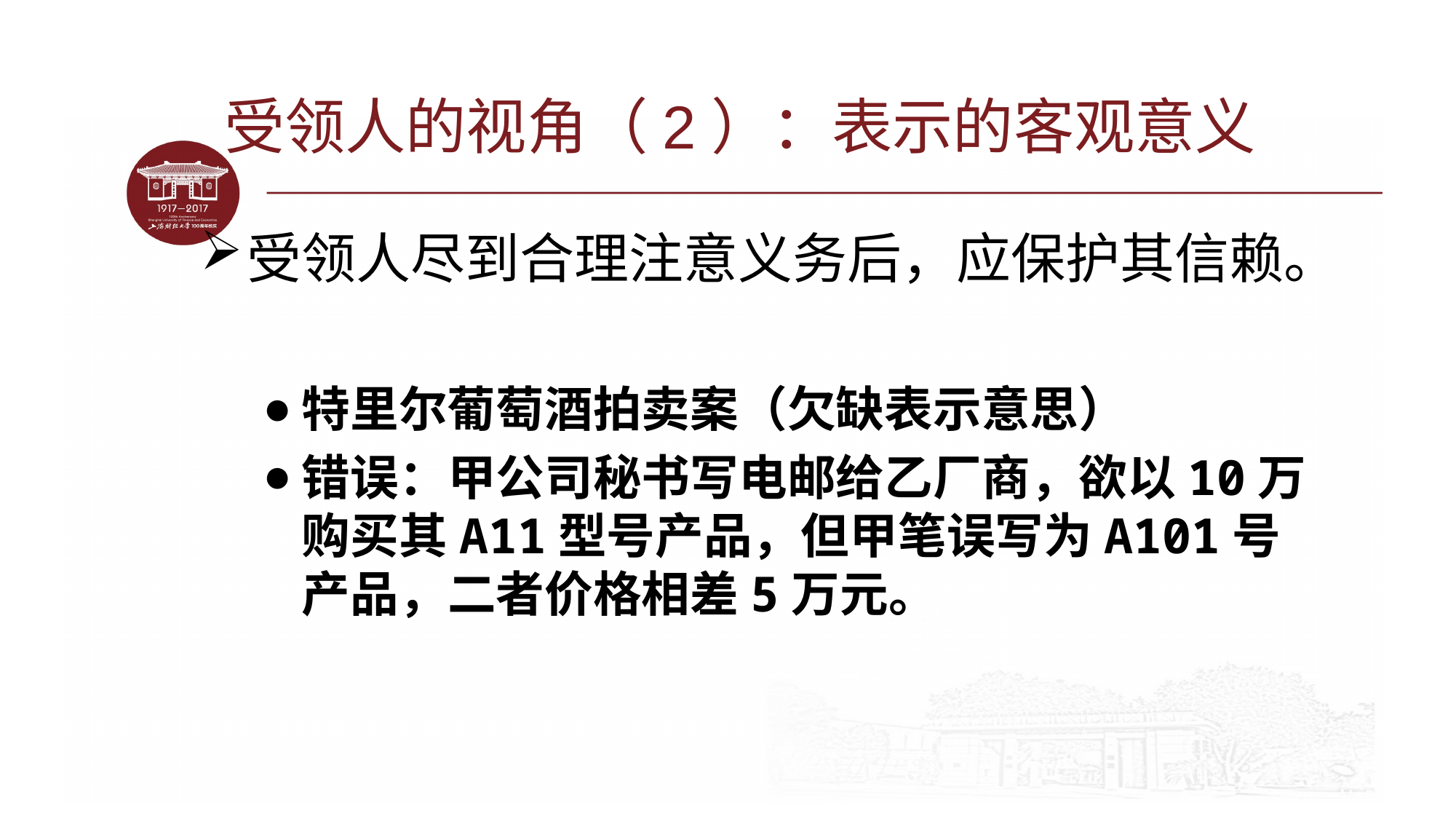

# 受领人的视角（2）：表示的客观意义
受领人尽到合理注意义务后，应保护其信赖。

特里尔葡萄酒拍卖案（欠缺表示意思）
错误：甲公司秘书写电邮给乙厂商，欲以10万购买其A11型号产品，但甲笔误写为A101号产品，二者价格相差5万元。